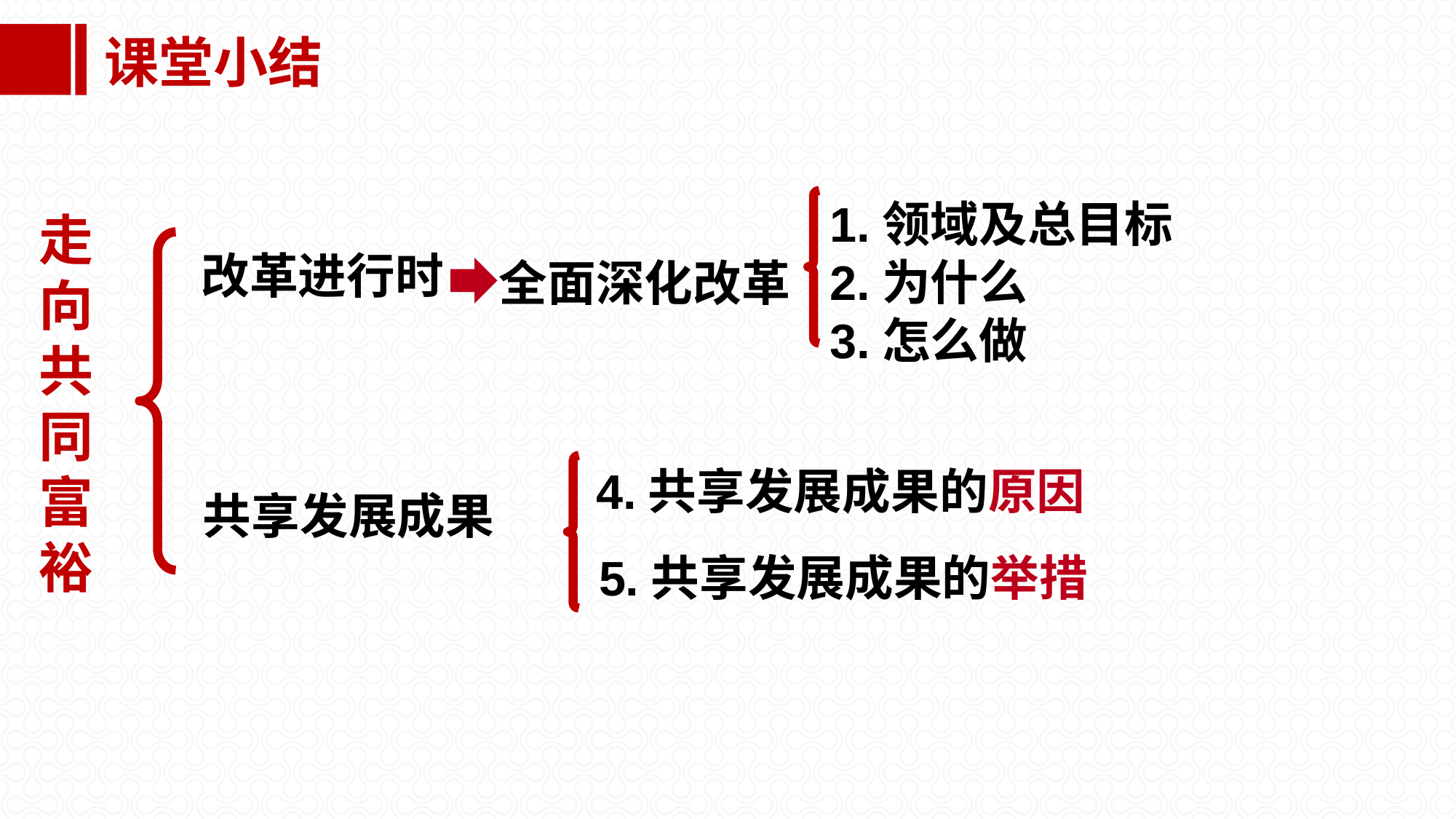

课堂小结
1.领域及总目标
2.为什么
3.怎么做

走向共同富裕
全面深化改革

改革进行时

4.共享发展成果的原因
共享发展成果
5.共享发展成果的举措